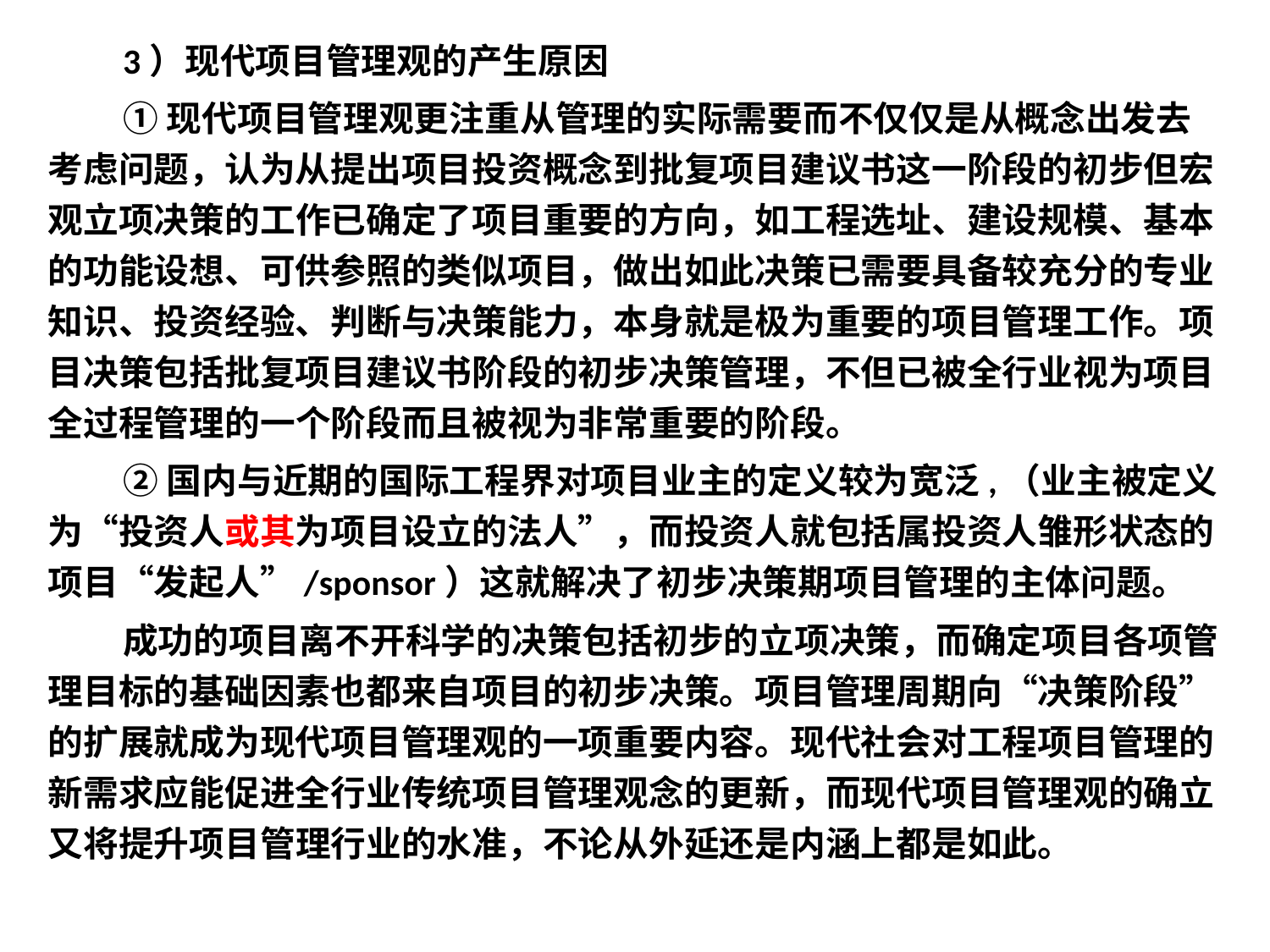

3）现代项目管理观的产生原因
①现代项目管理观更注重从管理的实际需要而不仅仅是从概念出发去考虑问题，认为从提出项目投资概念到批复项目建议书这一阶段的初步但宏观立项决策的工作已确定了项目重要的方向，如工程选址、建设规模、基本的功能设想、可供参照的类似项目，做出如此决策已需要具备较充分的专业知识、投资经验、判断与决策能力，本身就是极为重要的项目管理工作。项目决策包括批复项目建议书阶段的初步决策管理，不但已被全行业视为项目全过程管理的一个阶段而且被视为非常重要的阶段。
②国内与近期的国际工程界对项目业主的定义较为宽泛,（业主被定义为“投资人或其为项目设立的法人”，而投资人就包括属投资人雏形状态的项目“发起人”/sponsor）这就解决了初步决策期项目管理的主体问题。
成功的项目离不开科学的决策包括初步的立项决策，而确定项目各项管理目标的基础因素也都来自项目的初步决策。项目管理周期向“决策阶段”的扩展就成为现代项目管理观的一项重要内容。现代社会对工程项目管理的新需求应能促进全行业传统项目管理观念的更新，而现代项目管理观的确立又将提升项目管理行业的水准，不论从外延还是内涵上都是如此。